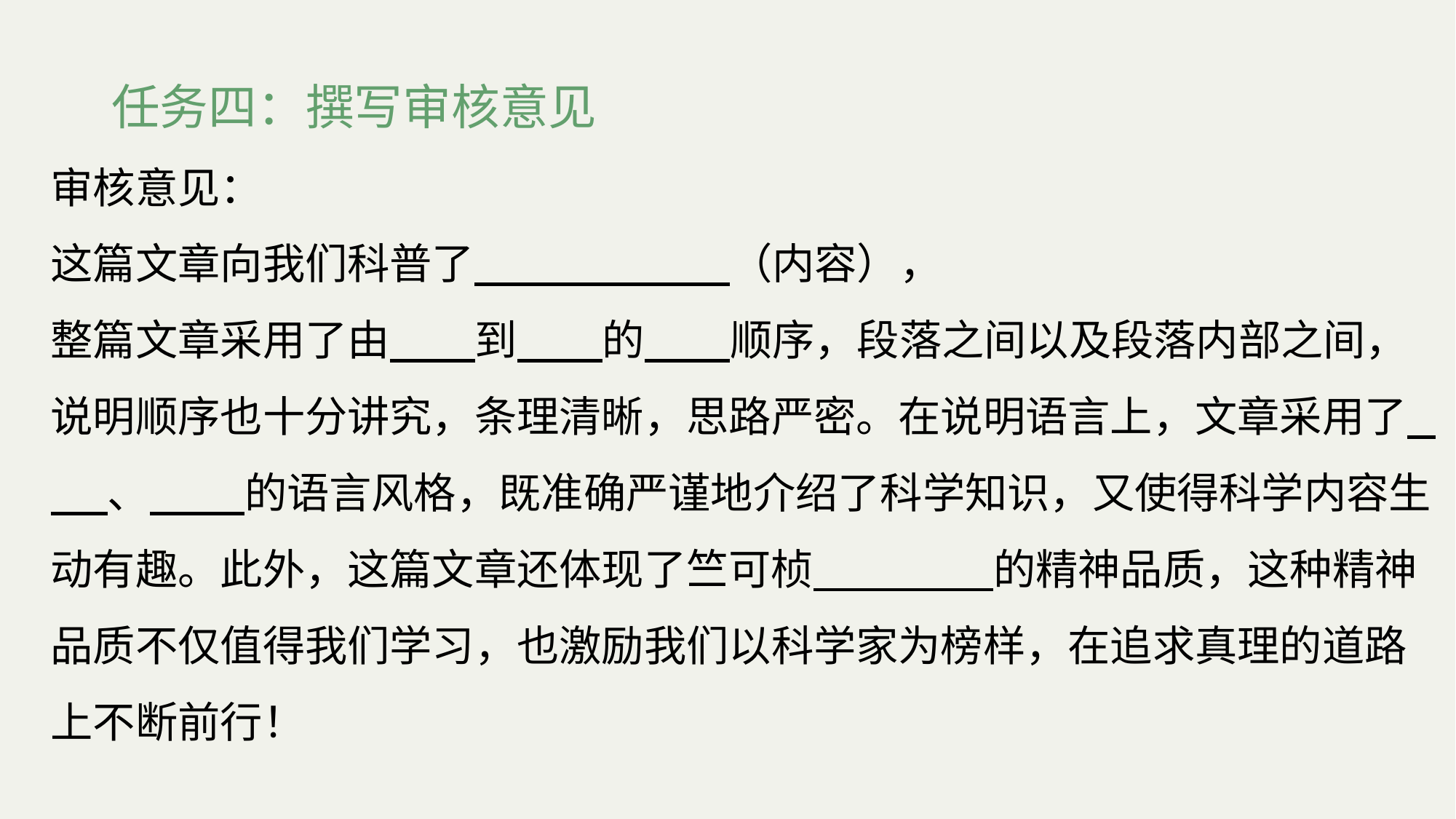

任务四：撰写审核意见
审核意见：
这篇文章向我们科普了                           （内容），
整篇文章采用了由         到         的         顺序，段落之间以及段落内部之间，说明顺序也十分讲究，条理清晰，思路严密。在说明语言上，文章采用了          、          的语言风格，既准确严谨地介绍了科学知识，又使得科学内容生动有趣。此外，这篇文章还体现了竺可桢                   的精神品质，这种精神品质不仅值得我们学习，也激励我们以科学家为榜样，在追求真理的道路上不断前行！